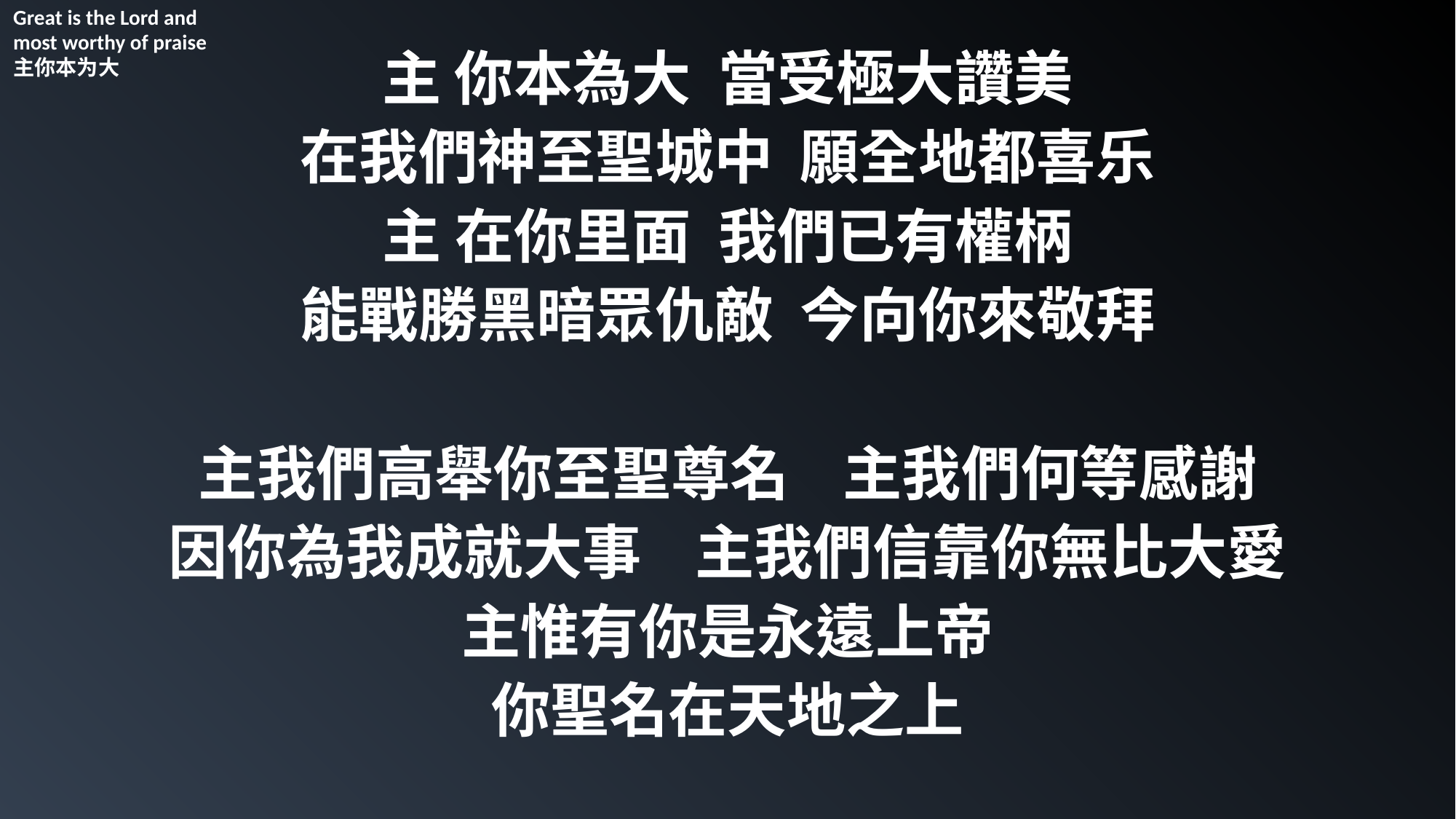

Great is the Lord and most worthy of praise
主你本为大
主 你本為大  當受極大讚美
在我們神至聖城中  願全地都喜乐
主 在你里面  我們已有權柄
能戰勝黑暗眾仇敵  今向你來敬拜

主我們高舉你至聖尊名    主我們何等感謝
因你為我成就大事    主我們信靠你無比大愛
主惟有你是永遠上帝
你聖名在天地之上